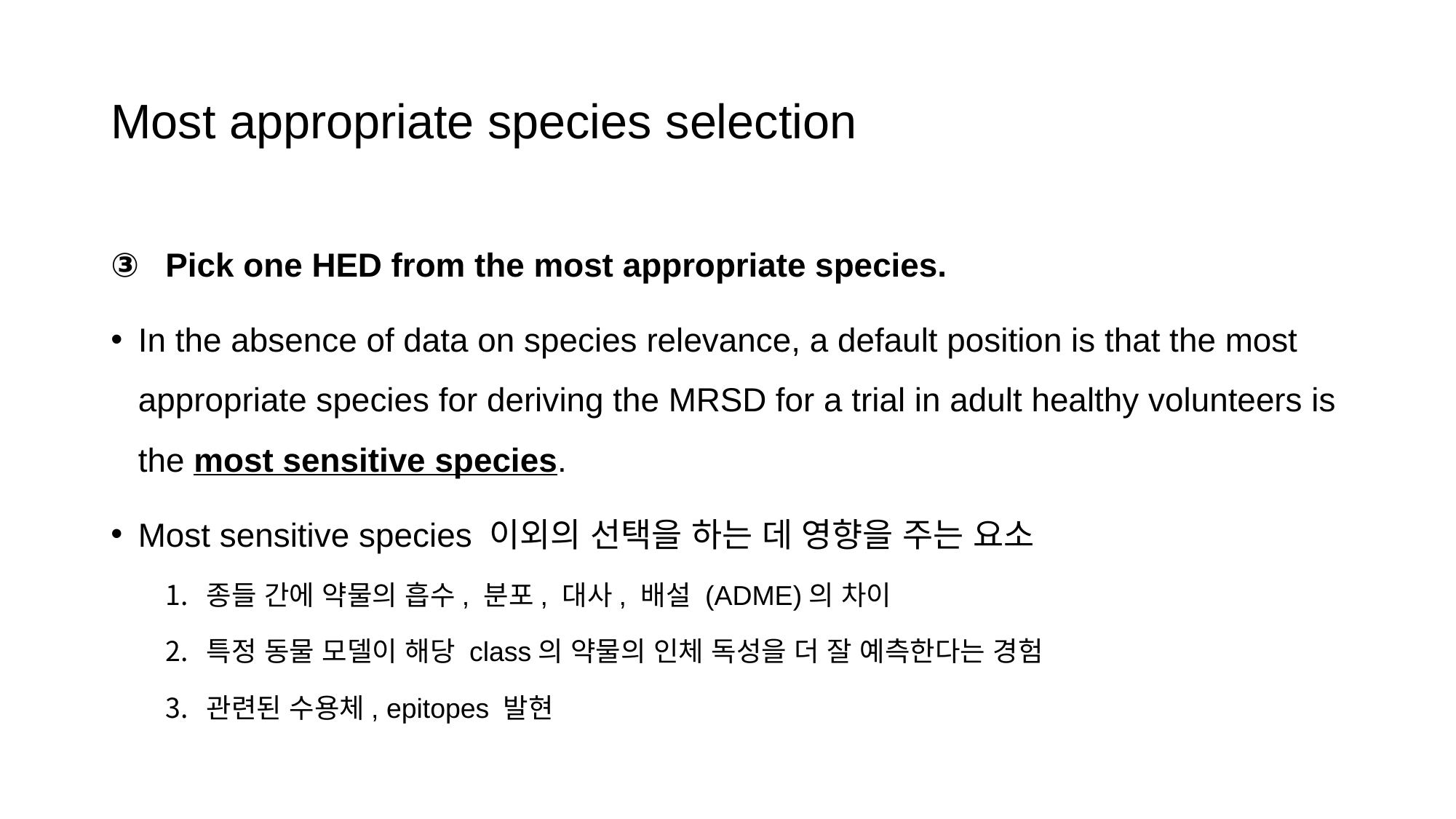

# Most appropriate species selection
Pick one HED from the most appropriate species.
In the absence of data on species relevance, a default position is that the most appropriate species for deriving the MRSD for a trial in adult healthy volunteers is the most sensitive species.
Most sensitive species 이외의 선택을 하는 데 영향을 주는 요소
종들 간에 약물의 흡수, 분포, 대사, 배설 (ADME)의 차이
특정 동물 모델이 해당 class의 약물의 인체 독성을 더 잘 예측한다는 경험
관련된 수용체, epitopes 발현